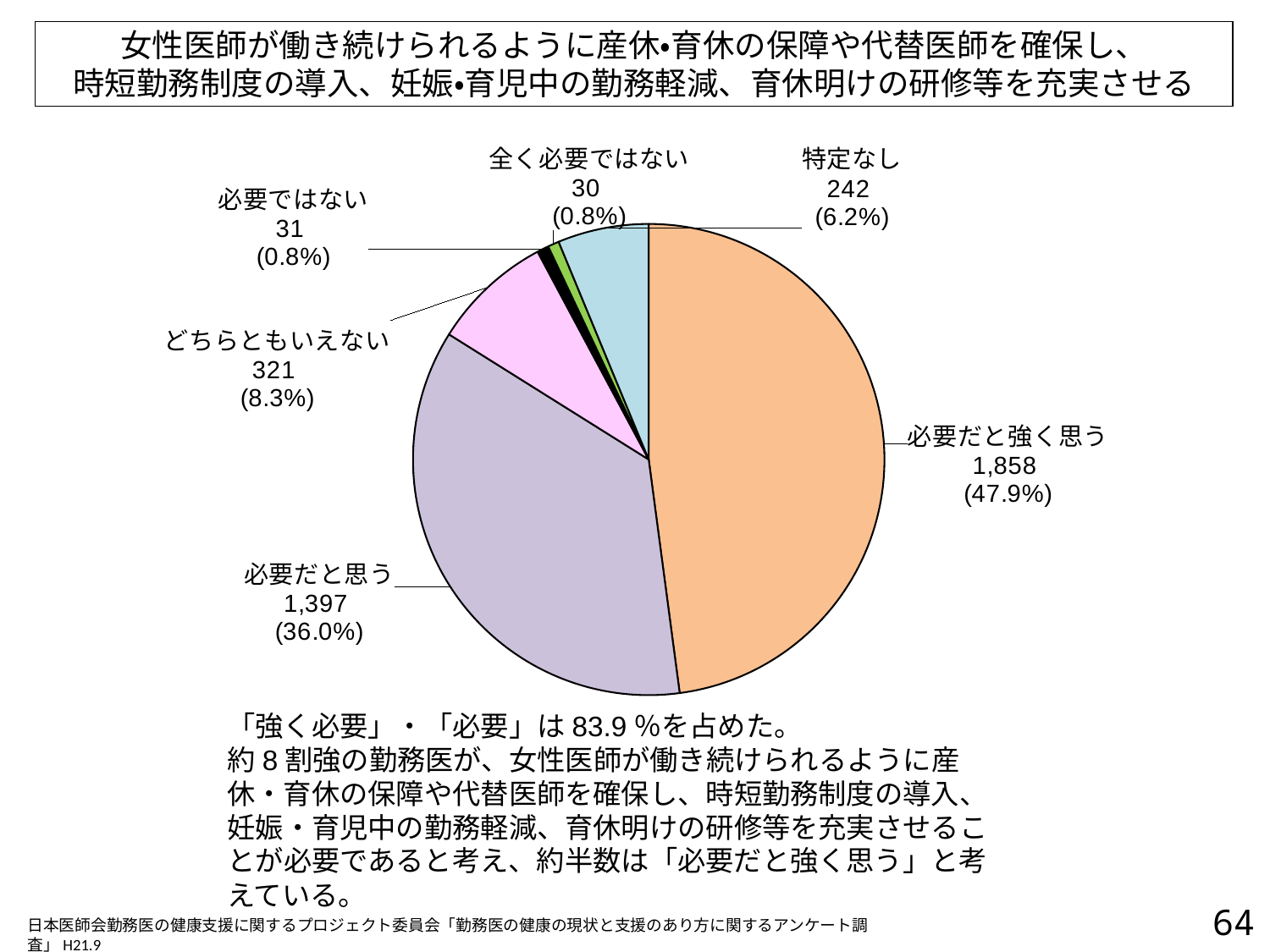

女性医師が働き続けられるように産休・育休の保障や代替医師を確保し、
時短勤務制度の導入、妊娠・育児中の勤務軽減、育休明けの研修等を充実させる

### Chart

| Category |  |
|---|---|
| 必要だと
強く思う | 1858.0 |
| 必要だと
思う | 1397.0 |
| どちらとも
いえない | 321.0 |
| 必要では
ない  | 31.0 |
| 全く必要
ではない | 30.0 |
| 特定なし | 242.0 |
「強く必要」・「必要」は83.9％を占めた。
約8割強の勤務医が、女性医師が働き続けられるように産休・育休の保障や代替医師を確保し、時短勤務制度の導入、妊娠・育児中の勤務軽減、育休明けの研修等を充実させることが必要であると考え、約半数は「必要だと強く思う」と考えている。
64
日本医師会勤務医の健康支援に関するプロジェクト委員会「勤務医の健康の現状と支援のあり方に関するアンケート調査」H21.9